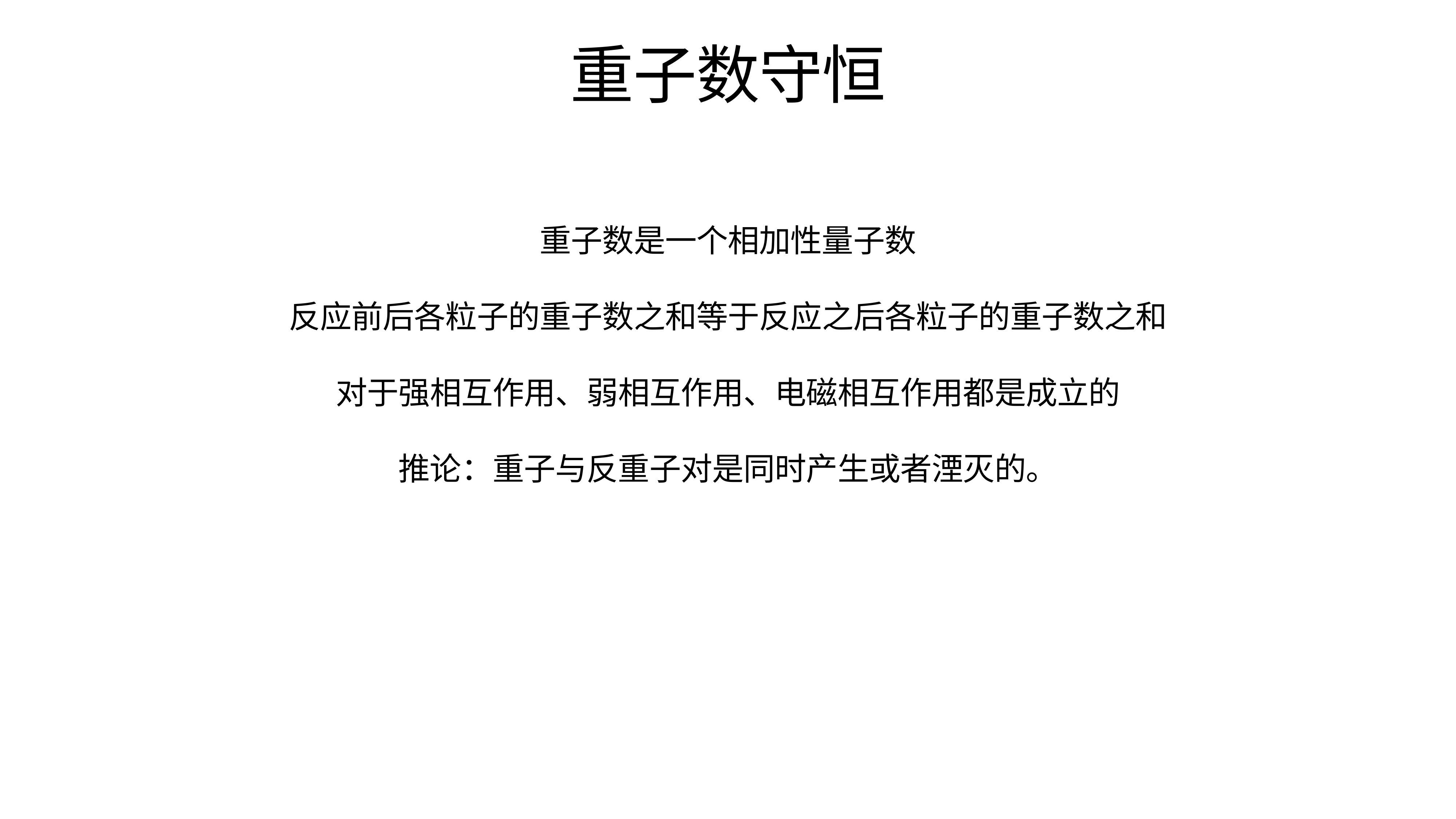

# 重子数守恒

重子数是一个相加性量子数

反应前后各粒子的重子数之和等于反应之后各粒子的重子数之和

对于强相互作用、弱相互作用、电磁相互作用都是成立的

推论：重子与反重子对是同时产生或者湮灭的。